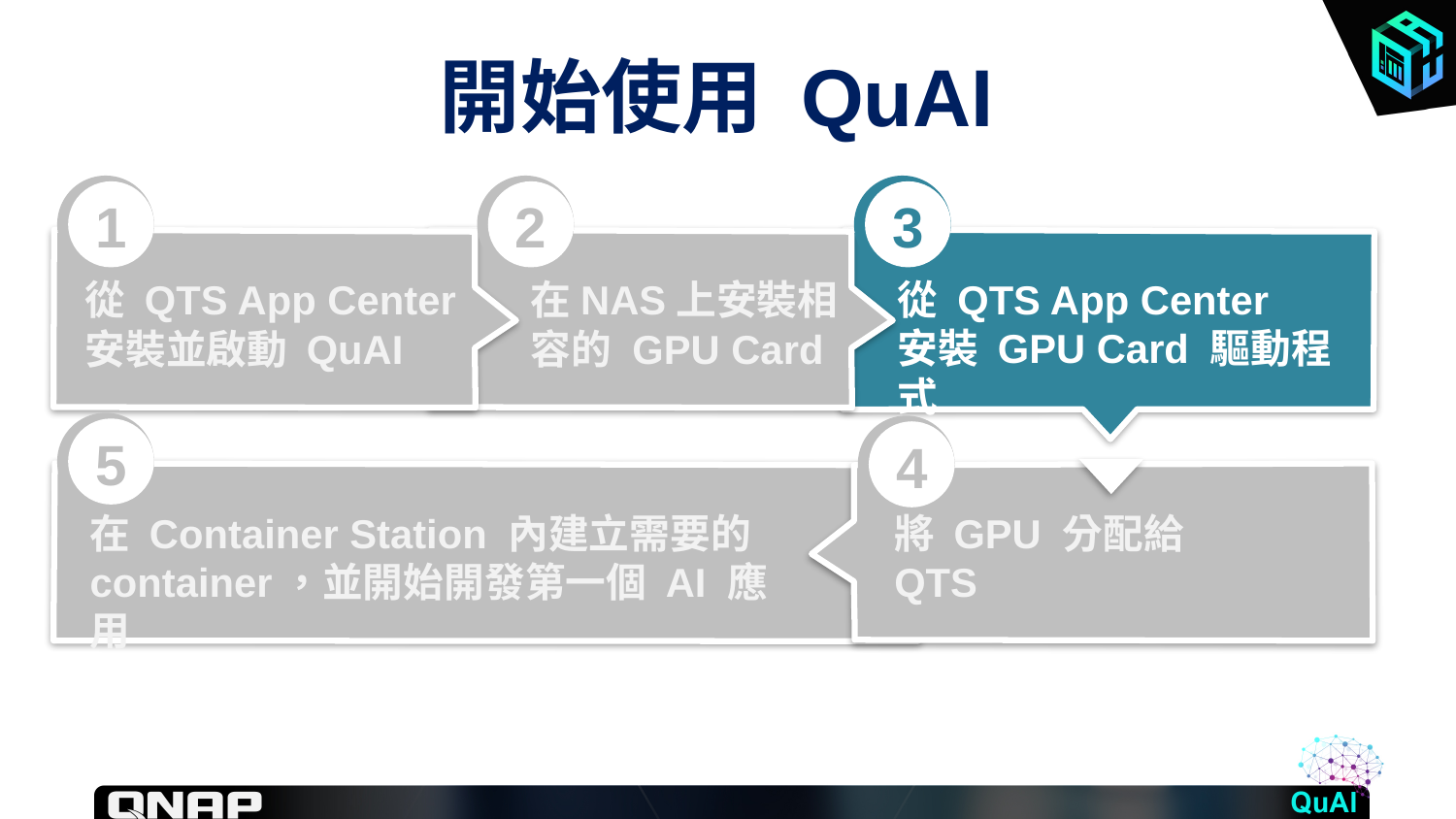

# 開始使用 QuAI

1

2

3

從 QTS App Center
安裝 GPU Card 驅動程式
從 QTS App Center 安裝並啟動 QuAI
在NAS上安裝相容的 GPU Card

5

4

在 Container Station 內建立需要的 container，並開始開發第一個 AI 應用
將 GPU 分配給 QTS